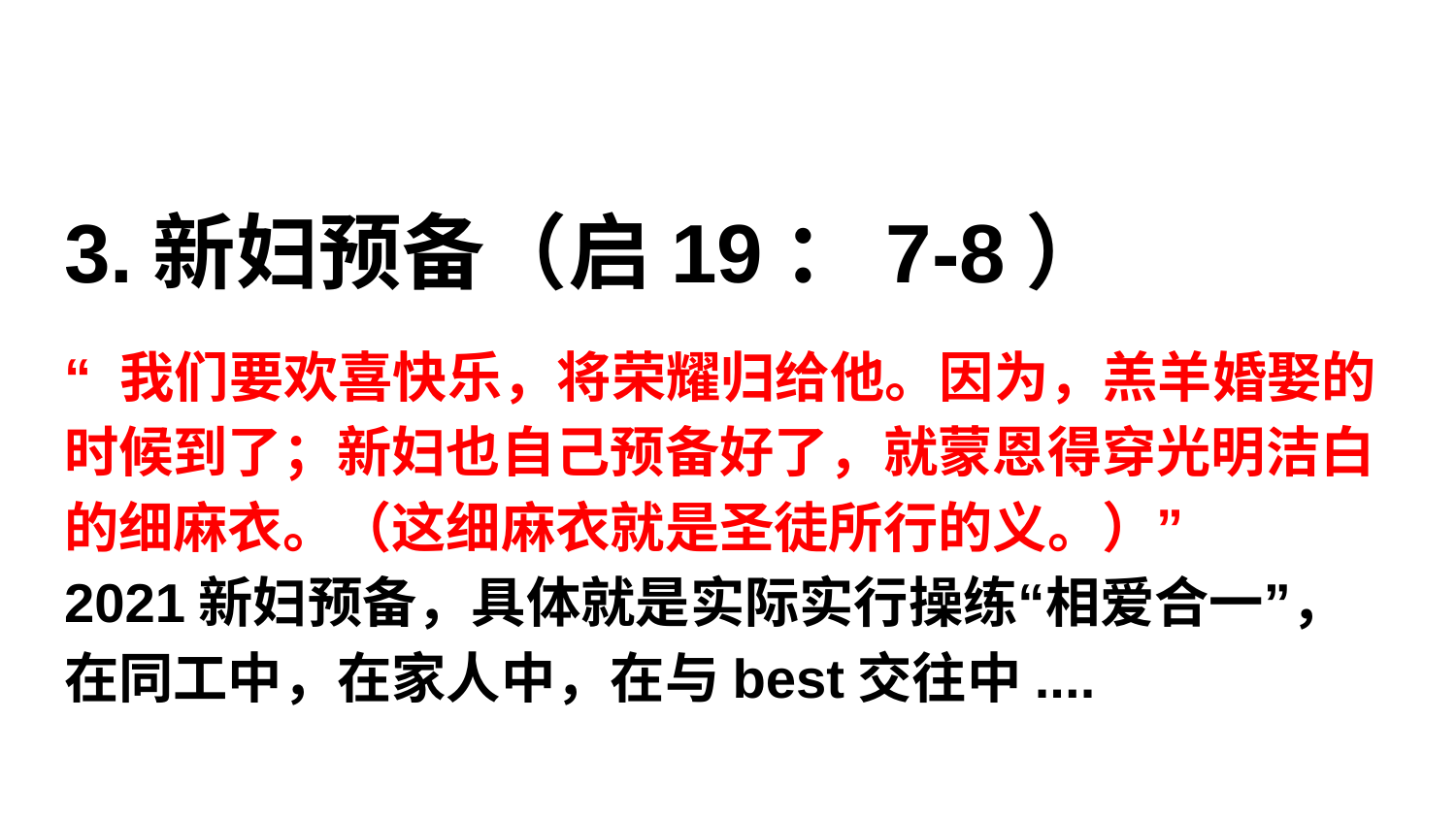

#

3.新妇预备（启19：7-8）

“ 我们要欢喜快乐，将荣耀归给他。因为，羔羊婚娶的时候到了；新妇也自己预备好了，就蒙恩得穿光明洁白的细麻衣。（这细麻衣就是圣徒所行的义。）”
2021新妇预备，具体就是实际实行操练“相爱合一”，在同工中，在家人中，在与best交往中....